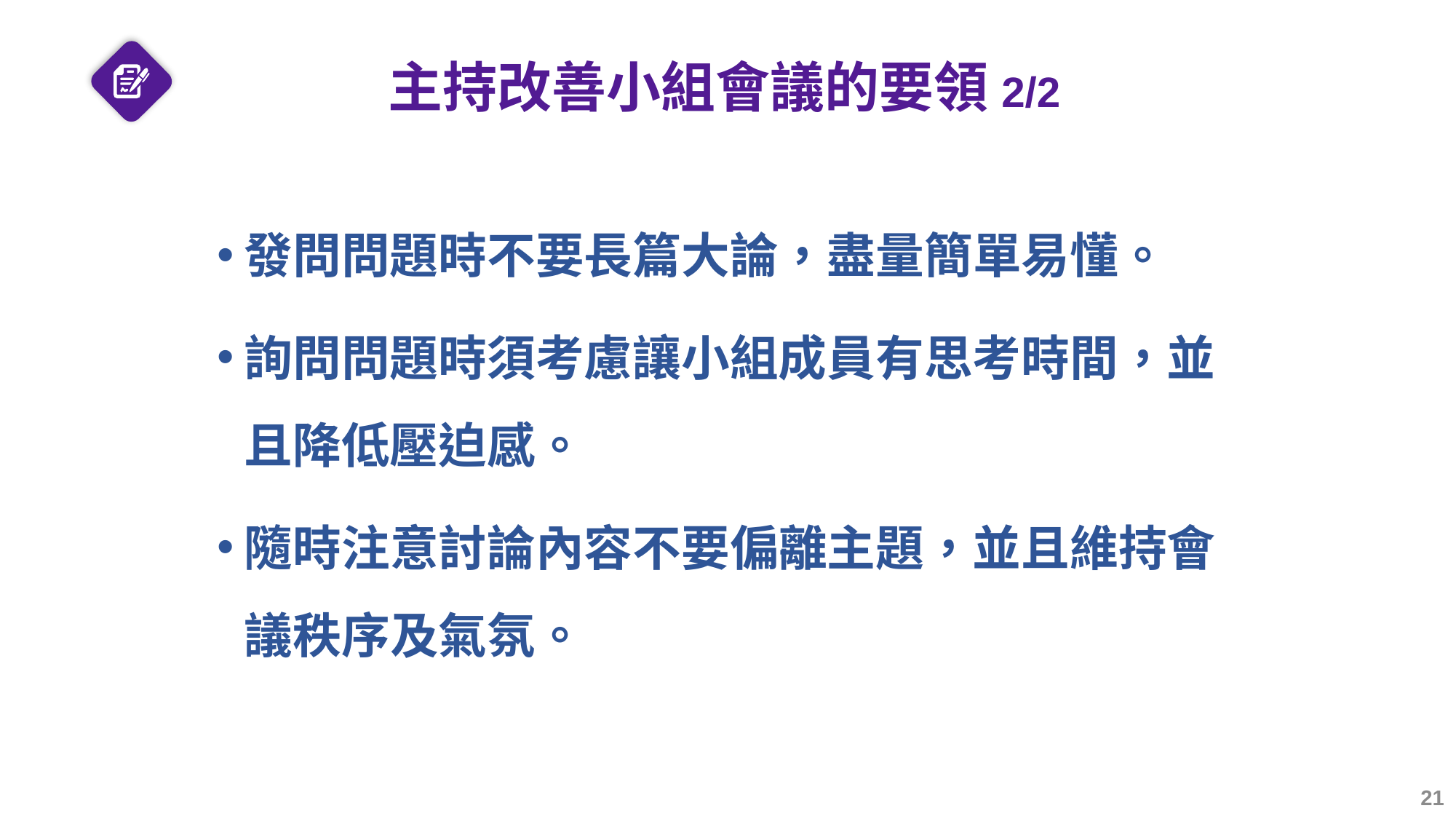

# 主持改善小組會議的要領2/2
發問問題時不要長篇大論，盡量簡單易懂。
詢問問題時須考慮讓小組成員有思考時間，並且降低壓迫感。
隨時注意討論內容不要偏離主題，並且維持會議秩序及氣氛。
21